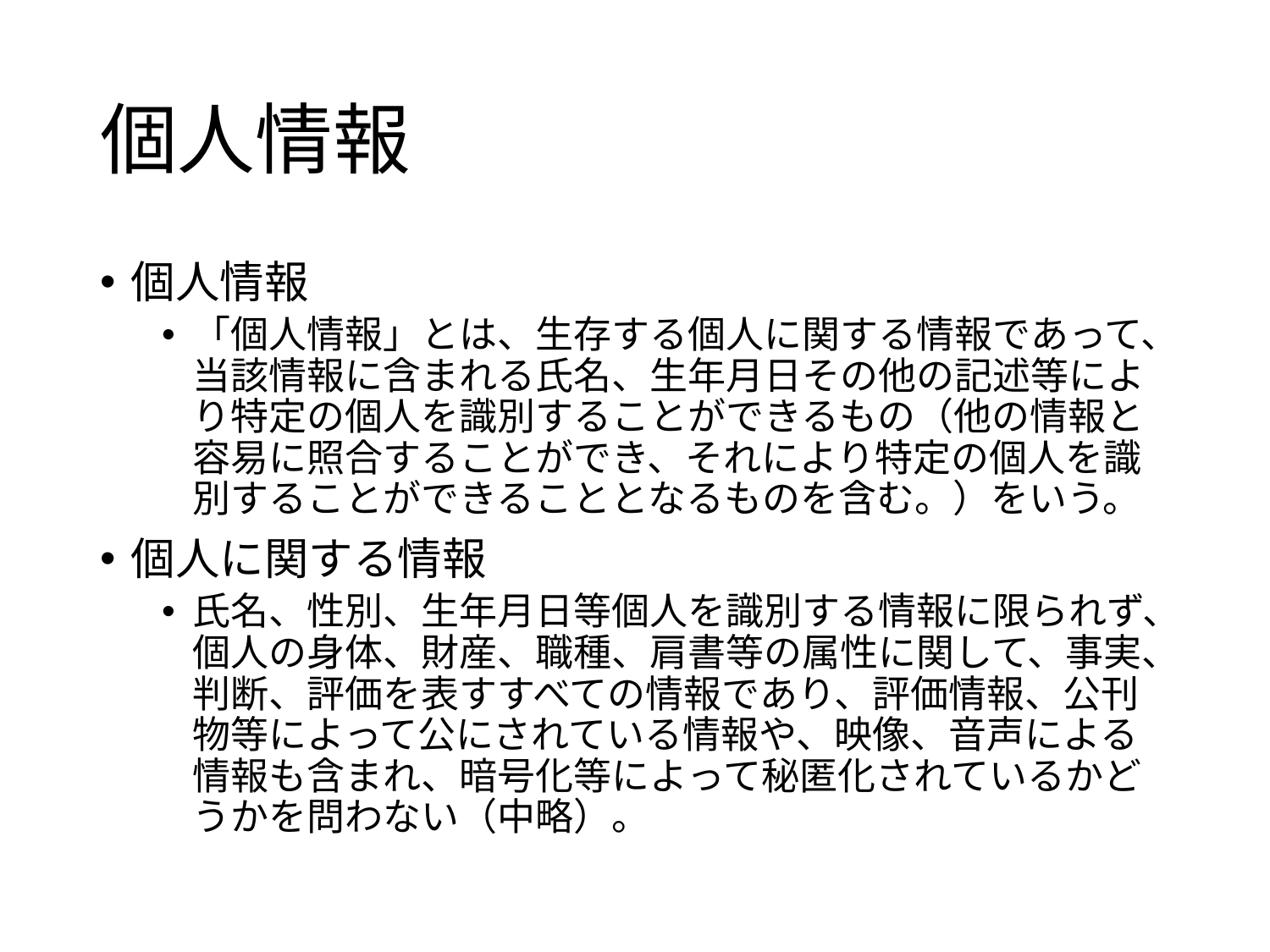

# 個人情報
個人情報
「個人情報」とは、生存する個人に関する情報であって、当該情報に含まれる氏名、生年月日その他の記述等により特定の個人を識別することができるもの（他の情報と容易に照合することができ、それにより特定の個人を識別することができることとなるものを含む。）をいう。
個人に関する情報
氏名、性別、生年月日等個人を識別する情報に限られず、個人の身体、財産、職種、肩書等の属性に関して、事実、判断、評価を表すすべての情報であり、評価情報、公刊物等によって公にされている情報や、映像、音声による情報も含まれ、暗号化等によって秘匿化されているかどうかを問わない（中略）。